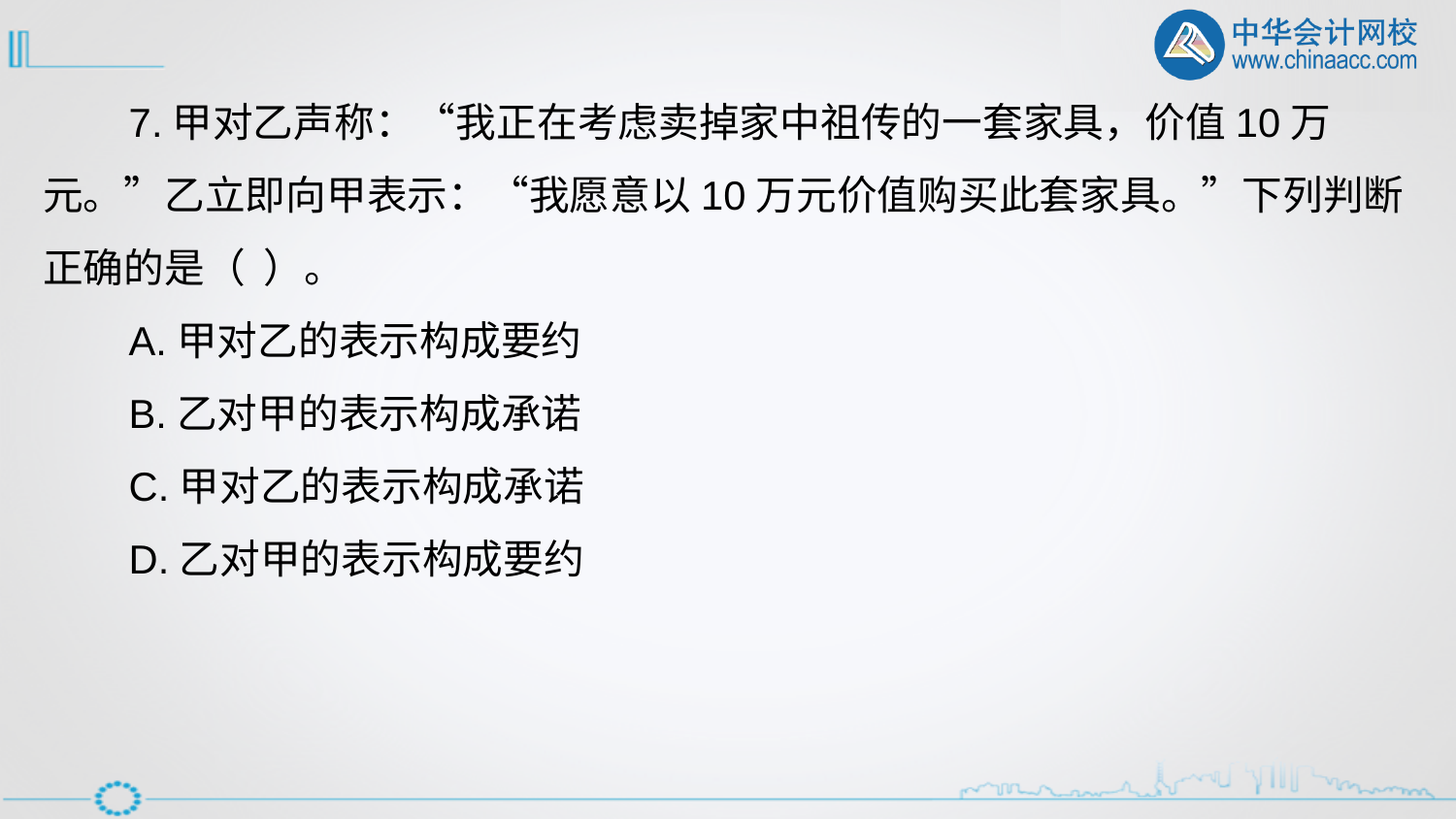

7.甲对乙声称：“我正在考虑卖掉家中祖传的一套家具，价值10万元。”乙立即向甲表示：“我愿意以10万元价值购买此套家具。”下列判断正确的是（  ）。
A.甲对乙的表示构成要约
B.乙对甲的表示构成承诺
C.甲对乙的表示构成承诺
D.乙对甲的表示构成要约